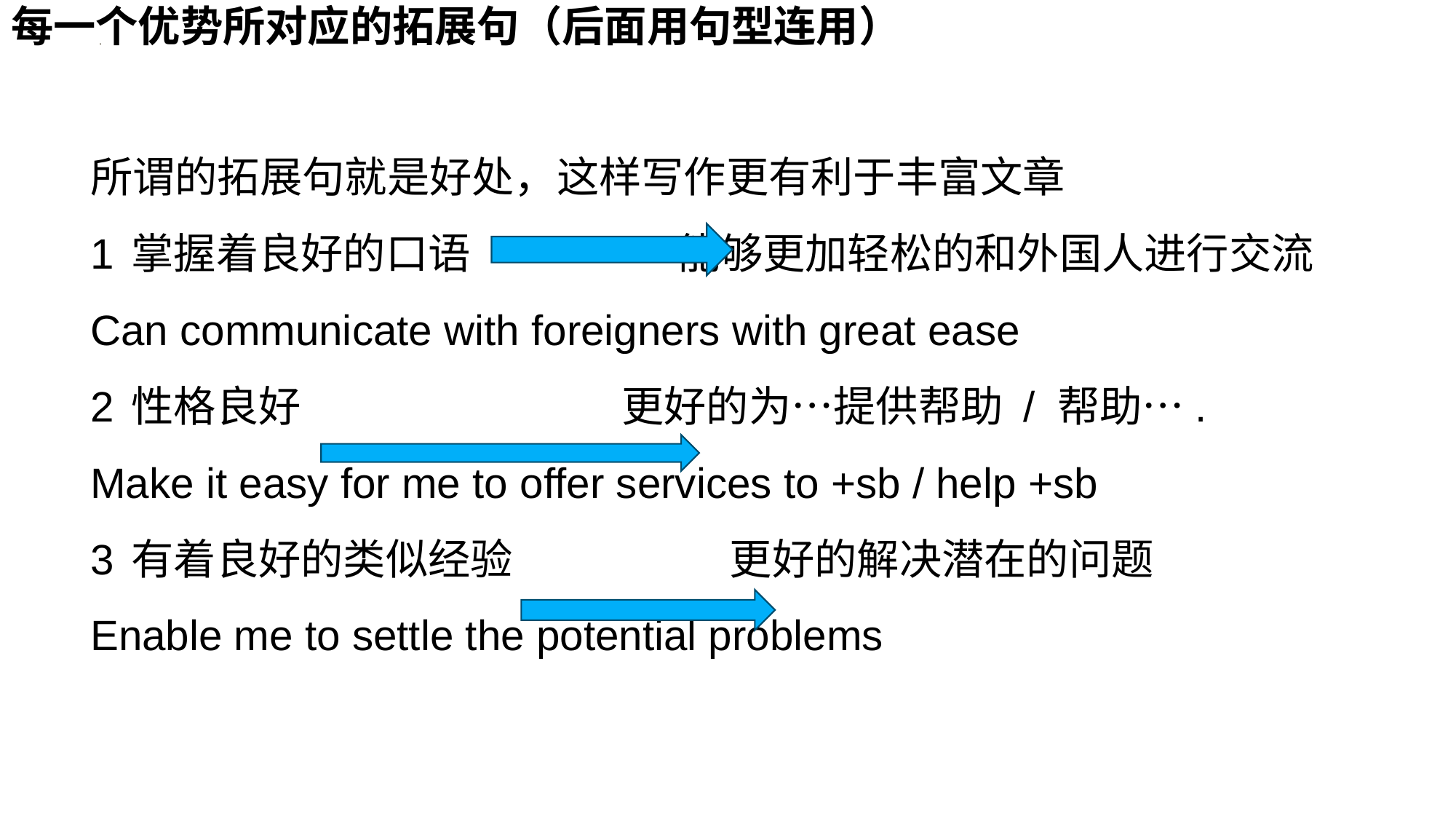

# 每一个优势所对应的拓展句（后面用句型连用）
所谓的拓展句就是好处，这样写作更有利于丰富文章
掌握着良好的口语                      能够更加轻松的和外国人进行交流
Can communicate with foreigners with great ease
性格良好                                  更好的为…提供帮助 / 帮助….
Make it easy for me to offer services to +sb / help +sb
有着良好的类似经验                       更好的解决潜在的问题
Enable me to settle the potential problems